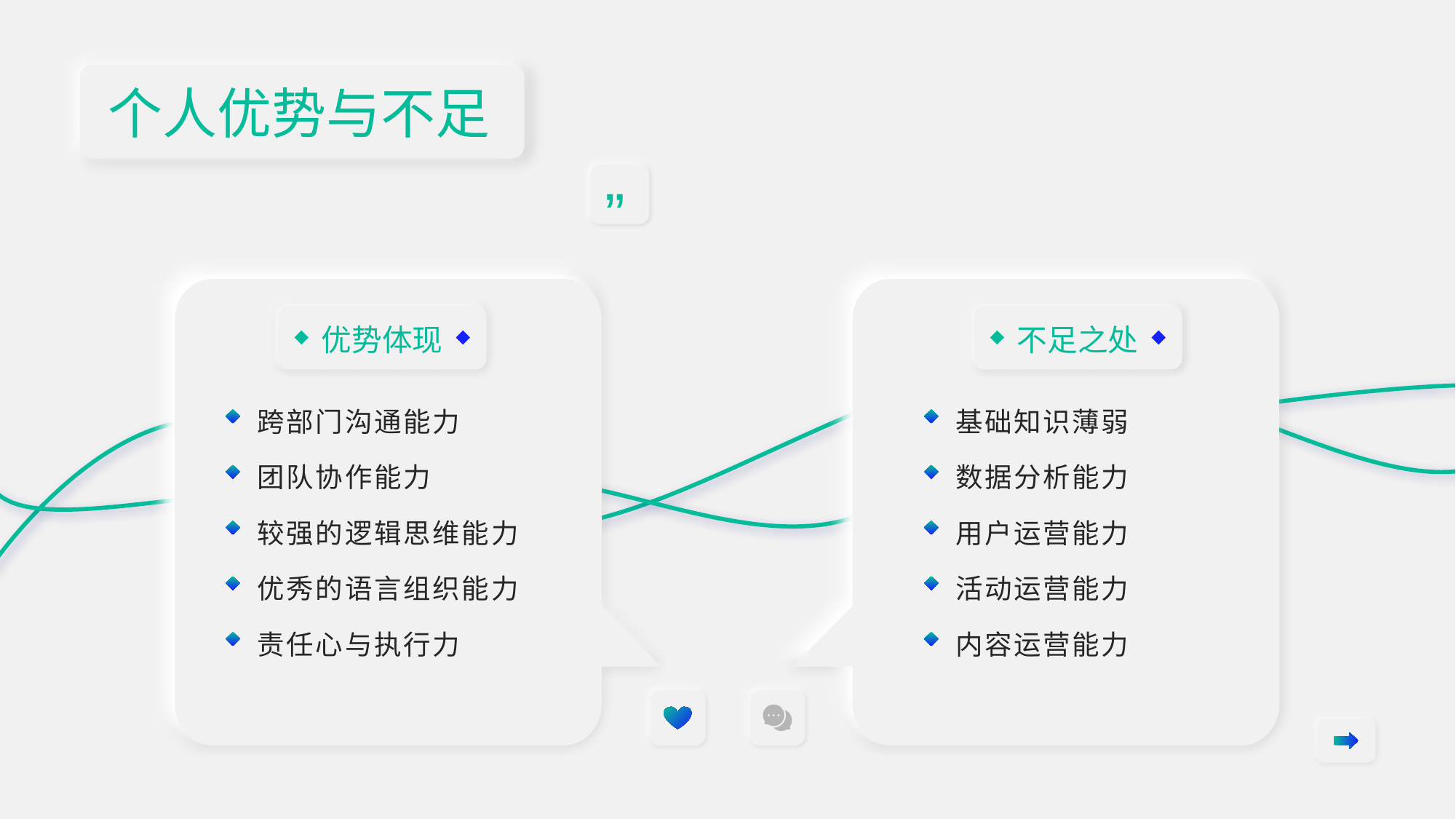

个人优势与不足

”

不足之处
优势体现

跨部门沟通能力

基础知识薄弱

团队协作能力

数据分析能力

较强的逻辑思维能力

用户运营能力

优秀的语言组织能力

活动运营能力

责任心与执行力

内容运营能力